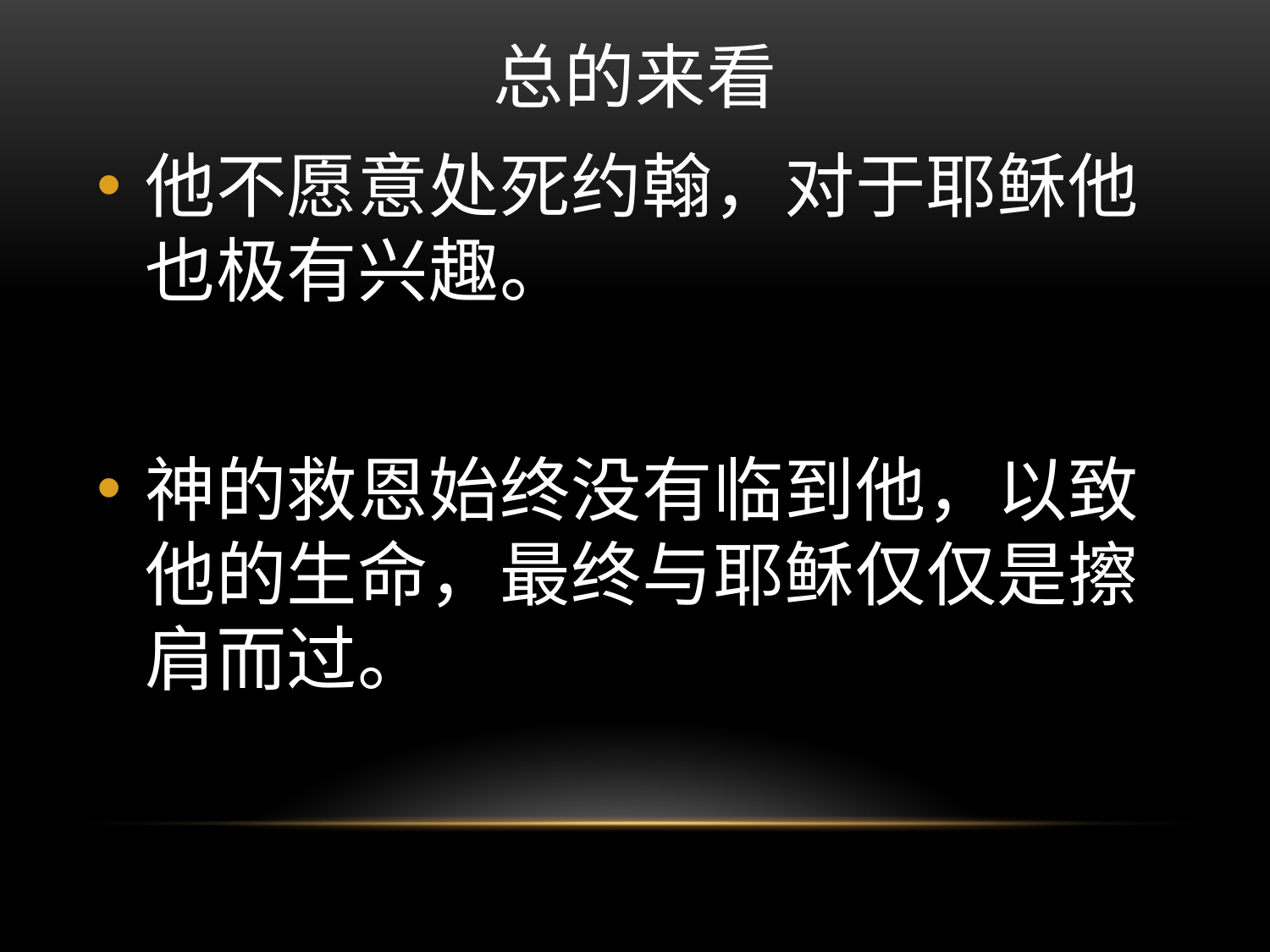

总的来看
他不愿意处死约翰，对于耶稣他也极有兴趣。

神的救恩始终没有临到他，以致他的生命，最终与耶稣仅仅是擦肩而过。